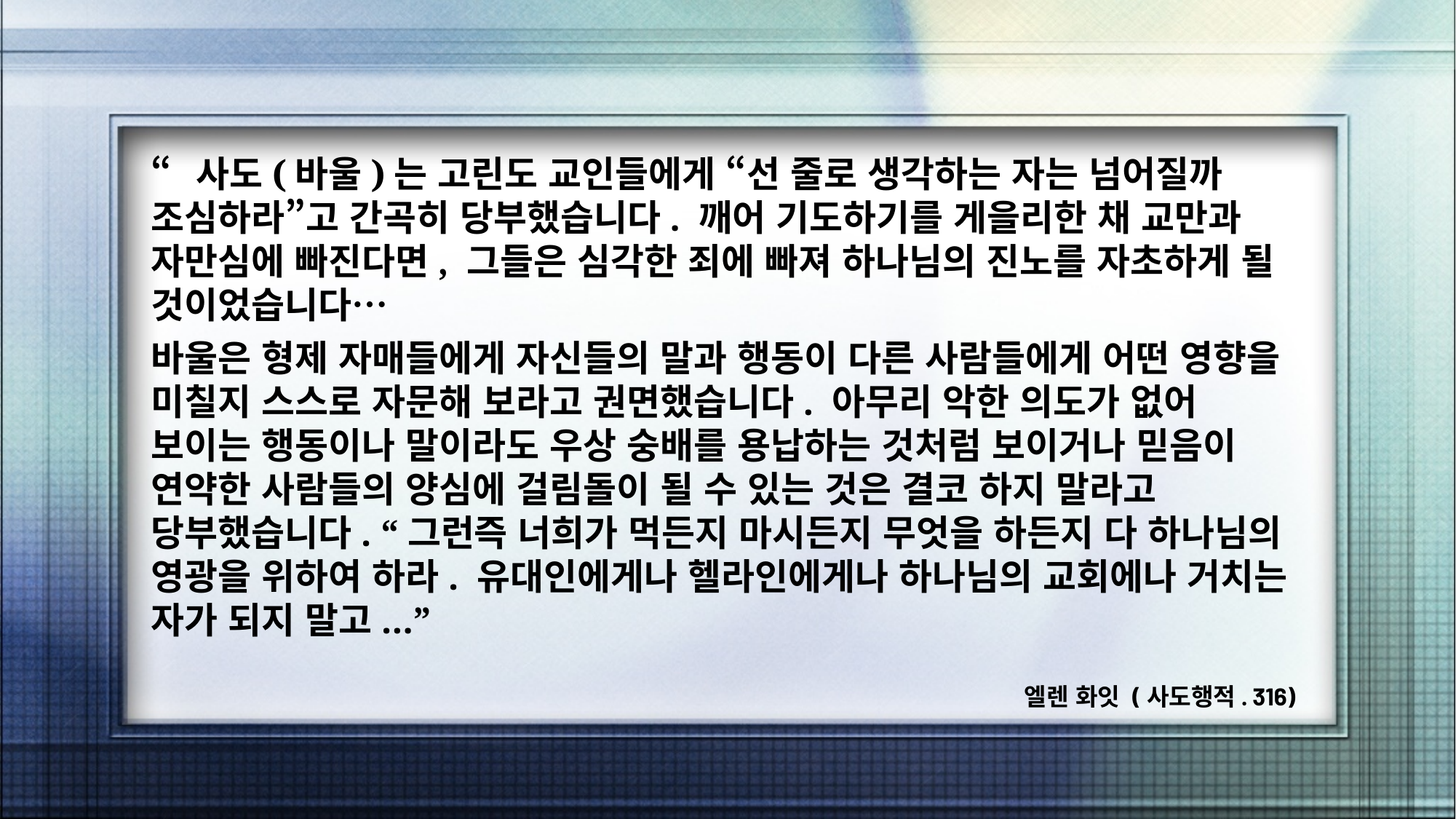

“사도(바울)는 고린도 교인들에게 “선 줄로 생각하는 자는 넘어질까 조심하라”고 간곡히 당부했습니다. 깨어 기도하기를 게을리한 채 교만과 자만심에 빠진다면, 그들은 심각한 죄에 빠져 하나님의 진노를 자초하게 될 것이었습니다…
바울은 형제 자매들에게 자신들의 말과 행동이 다른 사람들에게 어떤 영향을 미칠지 스스로 자문해 보라고 권면했습니다. 아무리 악한 의도가 없어 보이는 행동이나 말이라도 우상 숭배를 용납하는 것처럼 보이거나 믿음이 연약한 사람들의 양심에 걸림돌이 될 수 있는 것은 결코 하지 말라고 당부했습니다. “그런즉 너희가 먹든지 마시든지 무엇을 하든지 다 하나님의 영광을 위하여 하라. 유대인에게나 헬라인에게나 하나님의 교회에나 거치는 자가 되지 말고...”
엘렌 화잇 (사도행적. 316)